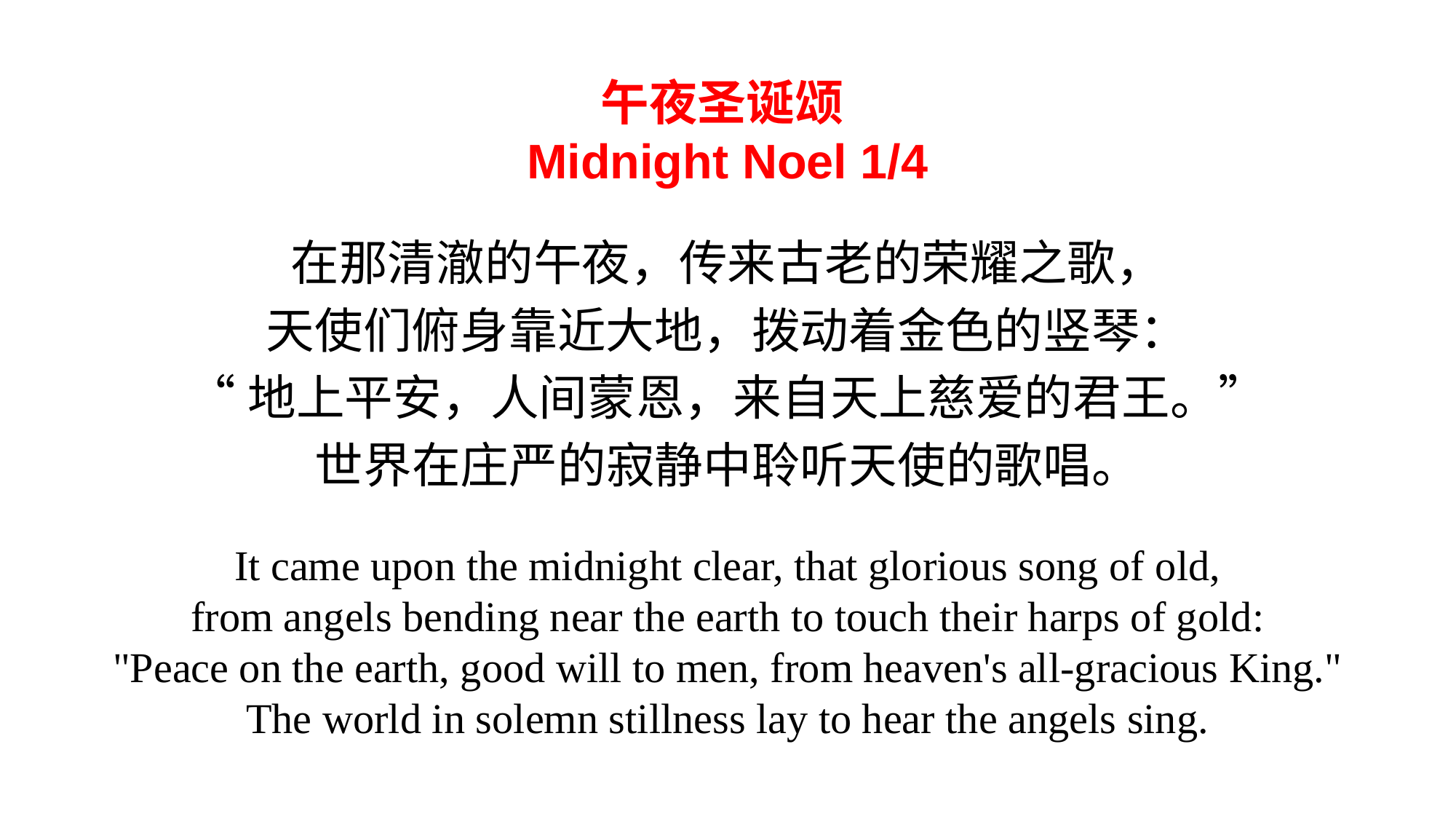

午夜圣诞颂
Midnight Noel 1/4
在那清澈的午夜，传来古老的荣耀之歌，
天使们俯身靠近大地，拨动着金色的竖琴：
“地上平安，人间蒙恩，来自天上慈爱的君王。”
世界在庄严的寂静中聆听天使的歌唱。

It came upon the midnight clear, that glorious song of old,
from angels bending near the earth to touch their harps of gold:
"Peace on the earth, good will to men, from heaven's all-gracious King."
The world in solemn stillness lay to hear the angels sing.